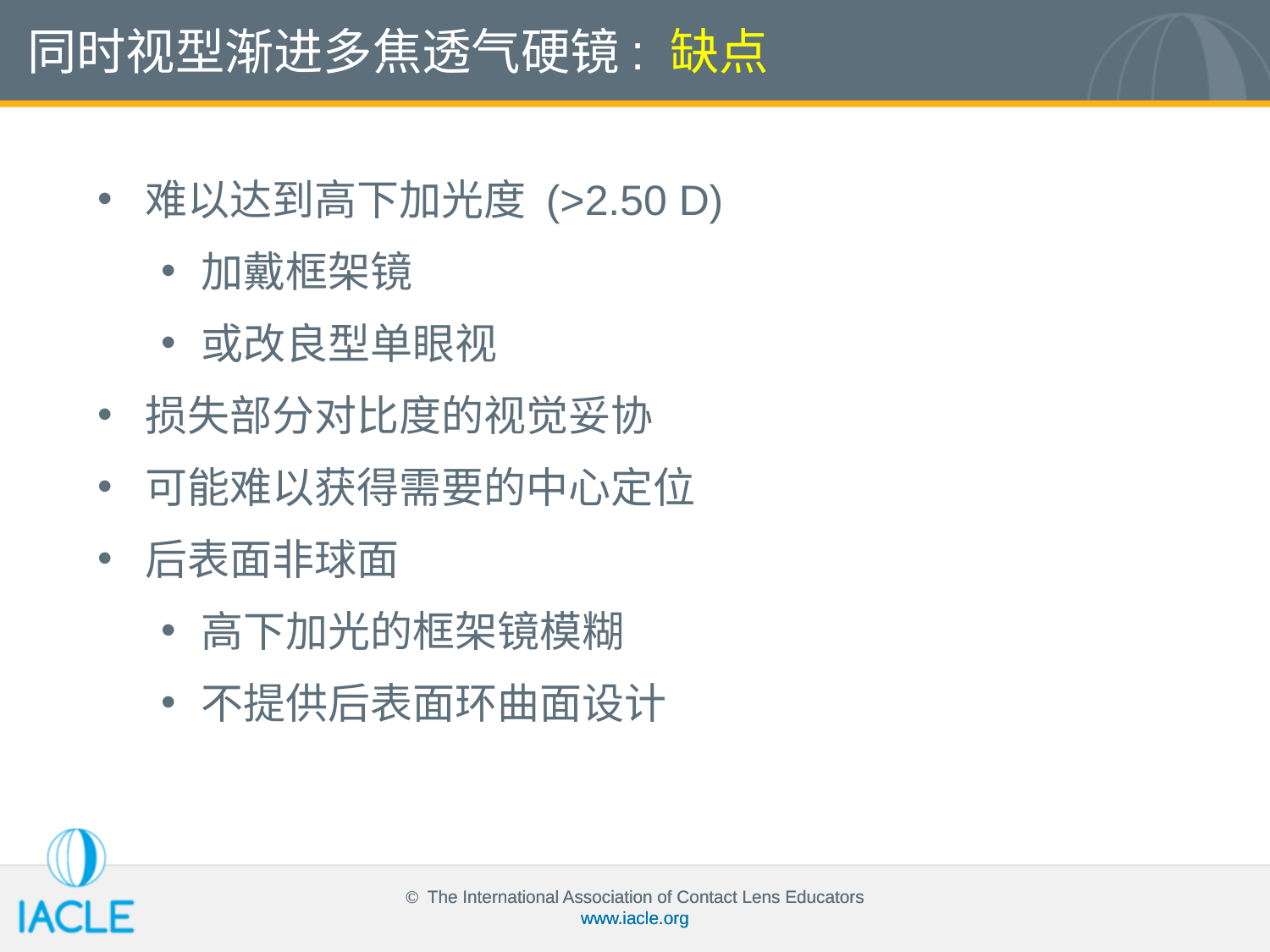

同时视型渐进多焦透气硬镜: 缺点
难以达到高下加光度 (>2.50 D)
加戴框架镜
或改良型单眼视
损失部分对比度的视觉妥协
可能难以获得需要的中心定位
后表面非球面
高下加光的框架镜模糊
不提供后表面环曲面设计